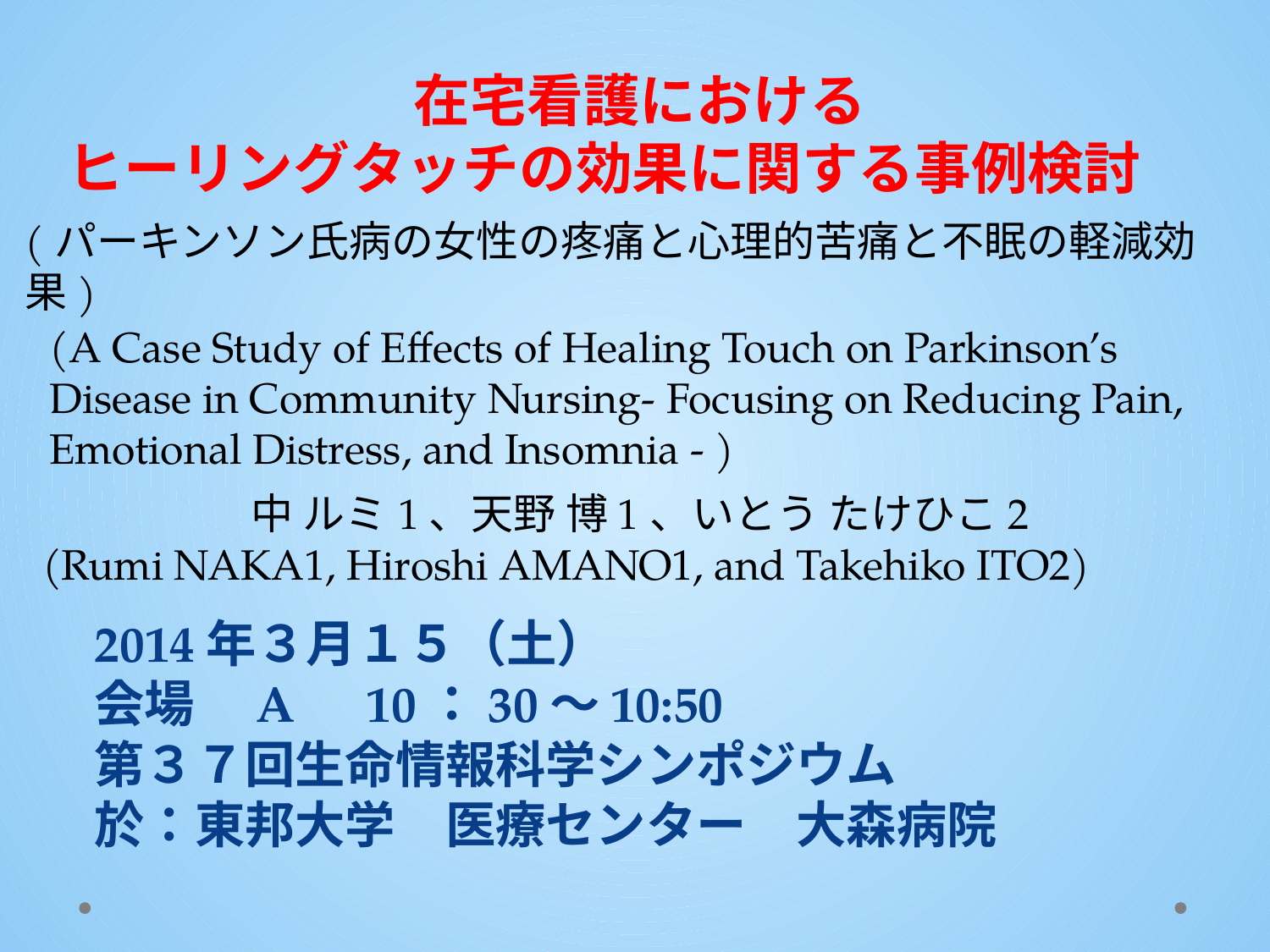

在宅看護における
ヒーリングタッチの効果に関する事例検討
(パーキンソン氏病の女性の疼痛と心理的苦痛と不眠の軽減効果)
(A Case Study of Effects of Healing Touch on Parkinson’s Disease in Community Nursing- Focusing on Reducing Pain, Emotional Distress, and Insomnia - )

中 ルミ1、天野 博1、いとう たけひこ2
(Rumi NAKA1, Hiroshi AMANO1, and Takehiko ITO2)

2014年３月１５（土）
会場　A　10：30～10:50
第３７回生命情報科学シンポジウム
於：東邦大学　医療センター　大森病院